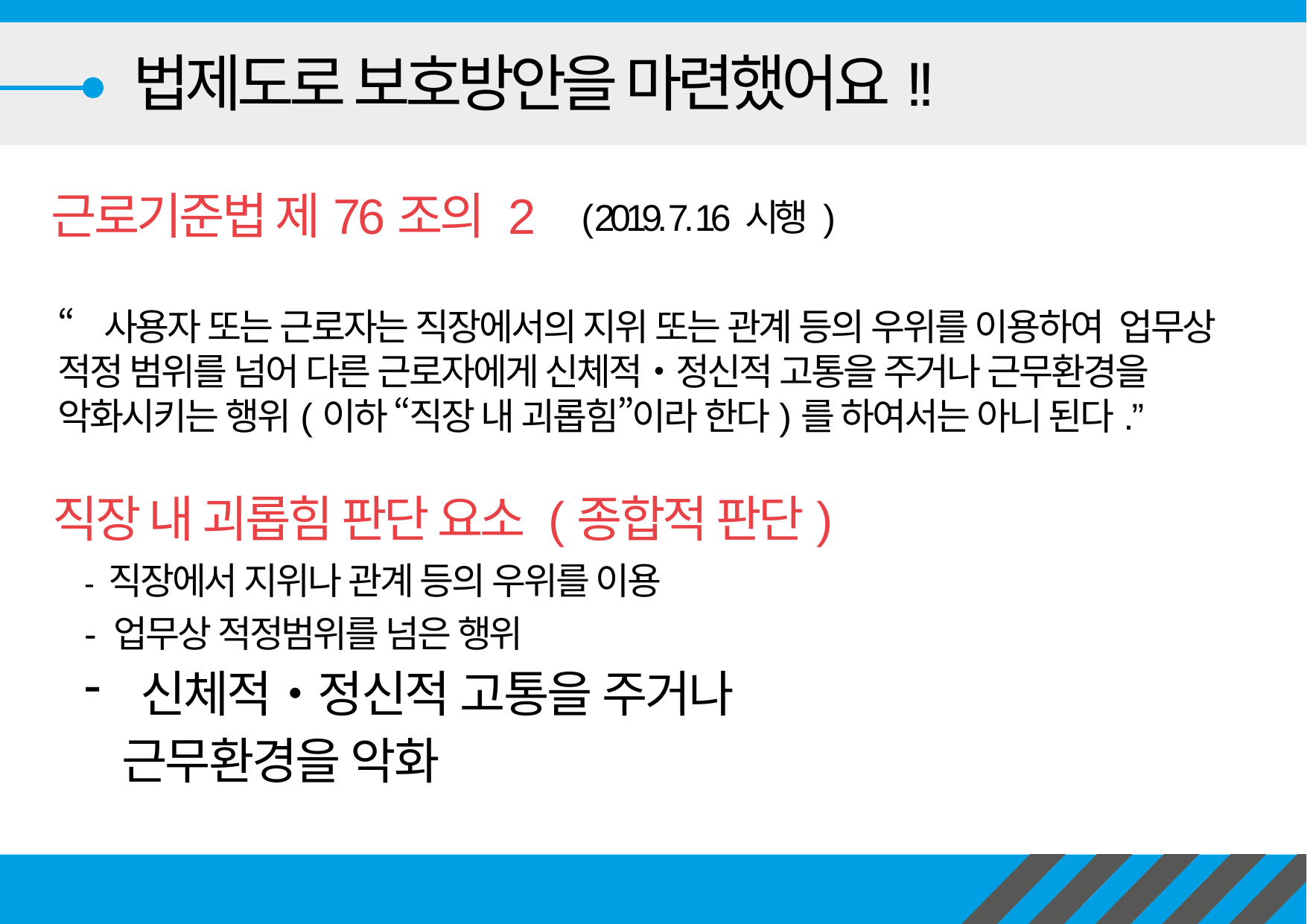

법제도로 보호방안을 마련했어요!!
근로기준법 제76조의 2
( 2019. 7. 16 시행 )
“사용자 또는 근로자는 직장에서의 지위 또는 관계 등의 우위를 이용하여  업무상 적정 범위를 넘어 다른 근로자에게 신체적・정신적 고통을 주거나 근무환경을 악화시키는 행위(이하 “직장 내 괴롭힘”이라 한다)를 하여서는 아니 된다.”
직장 내 괴롭힘 판단 요소 (종합적 판단)
- 직장에서 지위나 관계 등의 우위를 이용
- 업무상 적정범위를 넘은 행위
신체적・정신적 고통을 주거나
  근무환경을 악화